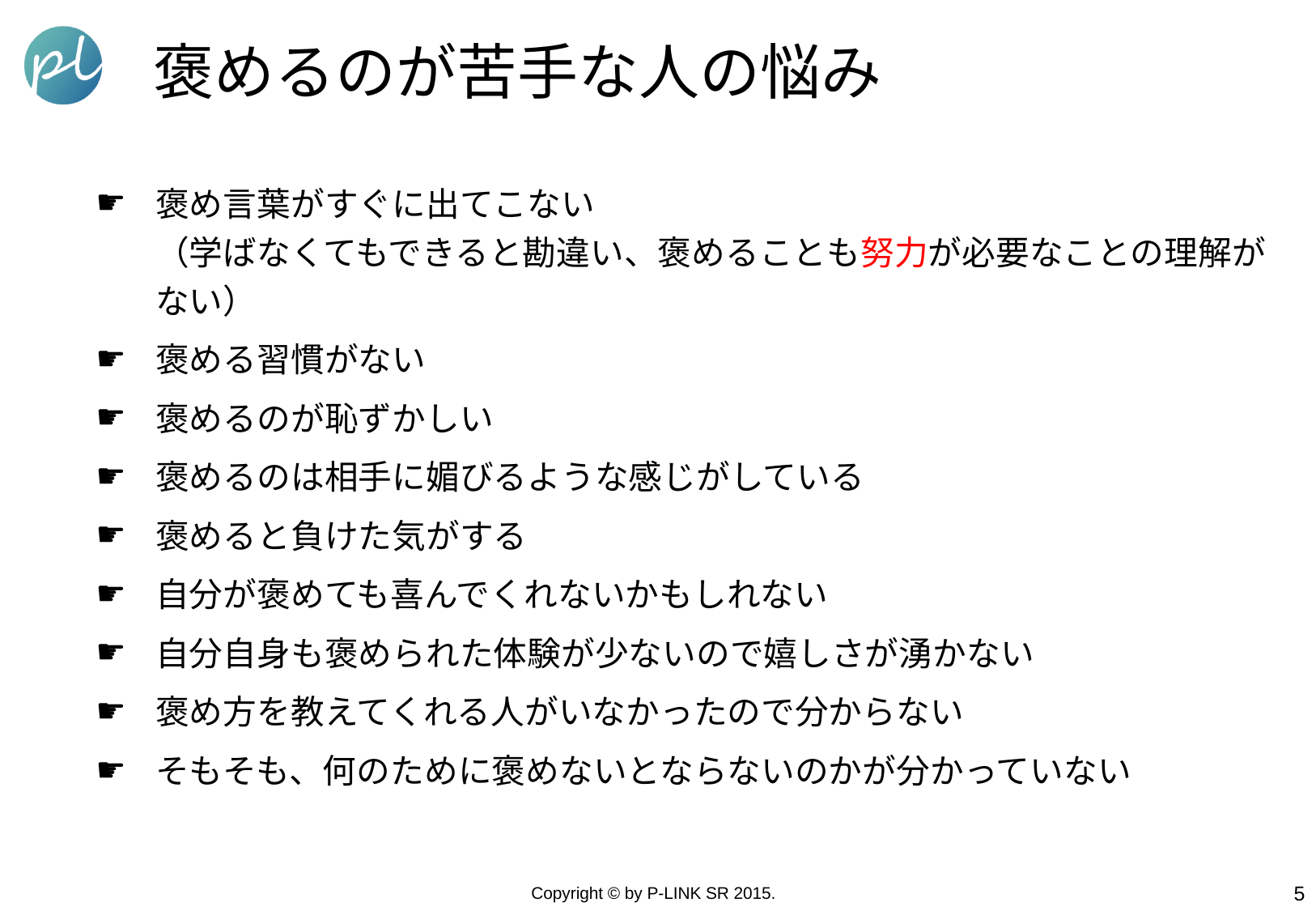

# 褒めるのが苦手な人の悩み
褒め言葉がすぐに出てこない
（学ばなくてもできると勘違い、褒めることも努力が必要なことの理解がない）
褒める習慣がない
褒めるのが恥ずかしい
褒めるのは相手に媚びるような感じがしている
褒めると負けた気がする
自分が褒めても喜んでくれないかもしれない
自分自身も褒められた体験が少ないので嬉しさが湧かない
褒め方を教えてくれる人がいなかったので分からない
そもそも、何のために褒めないとならないのかが分かっていない

5